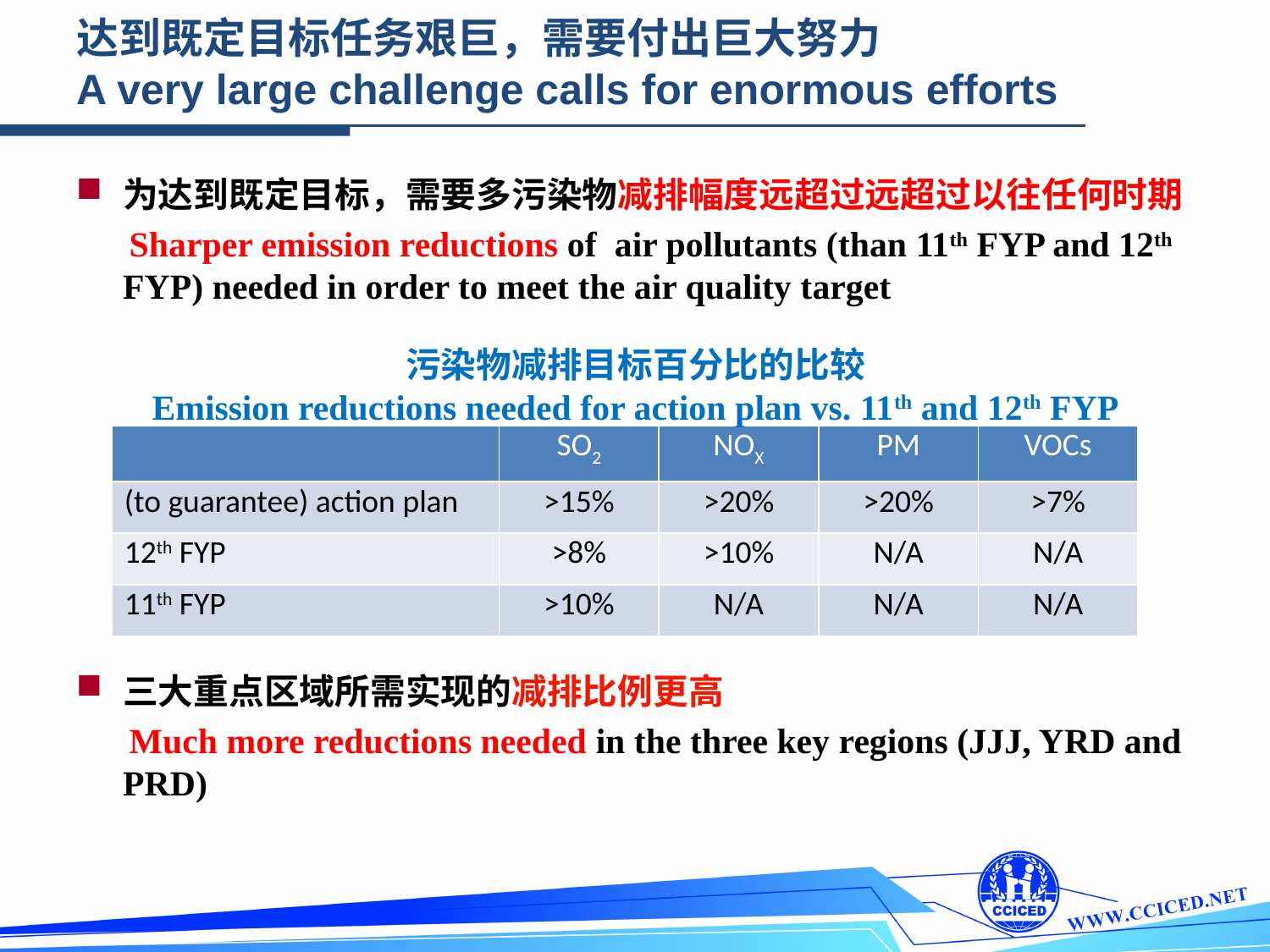

达到既定目标任务艰巨，需要付出巨大努力
A very large challenge calls for enormous efforts
为达到既定目标，需要多污染物减排幅度远超过远超过以往任何时期
      Sharper emission reductions of  air pollutants (than 11th FYP and 12th FYP) needed in order to meet the air quality target

三大重点区域所需实现的减排比例更高
      Much more reductions needed in the three key regions (JJJ, YRD and PRD)
污染物减排目标百分比的比较
Emission reductions needed for action plan vs. 11th and 12th FYP
|  | SO2 | NOX | PM | VOCs |
| --- | --- | --- | --- | --- |
| (to guarantee) action plan | >15% | >20% | >20% | >7% |
| 12th FYP | >8% | >10% | N/A | N/A |
| 11th FYP | >10% | N/A | N/A | N/A |